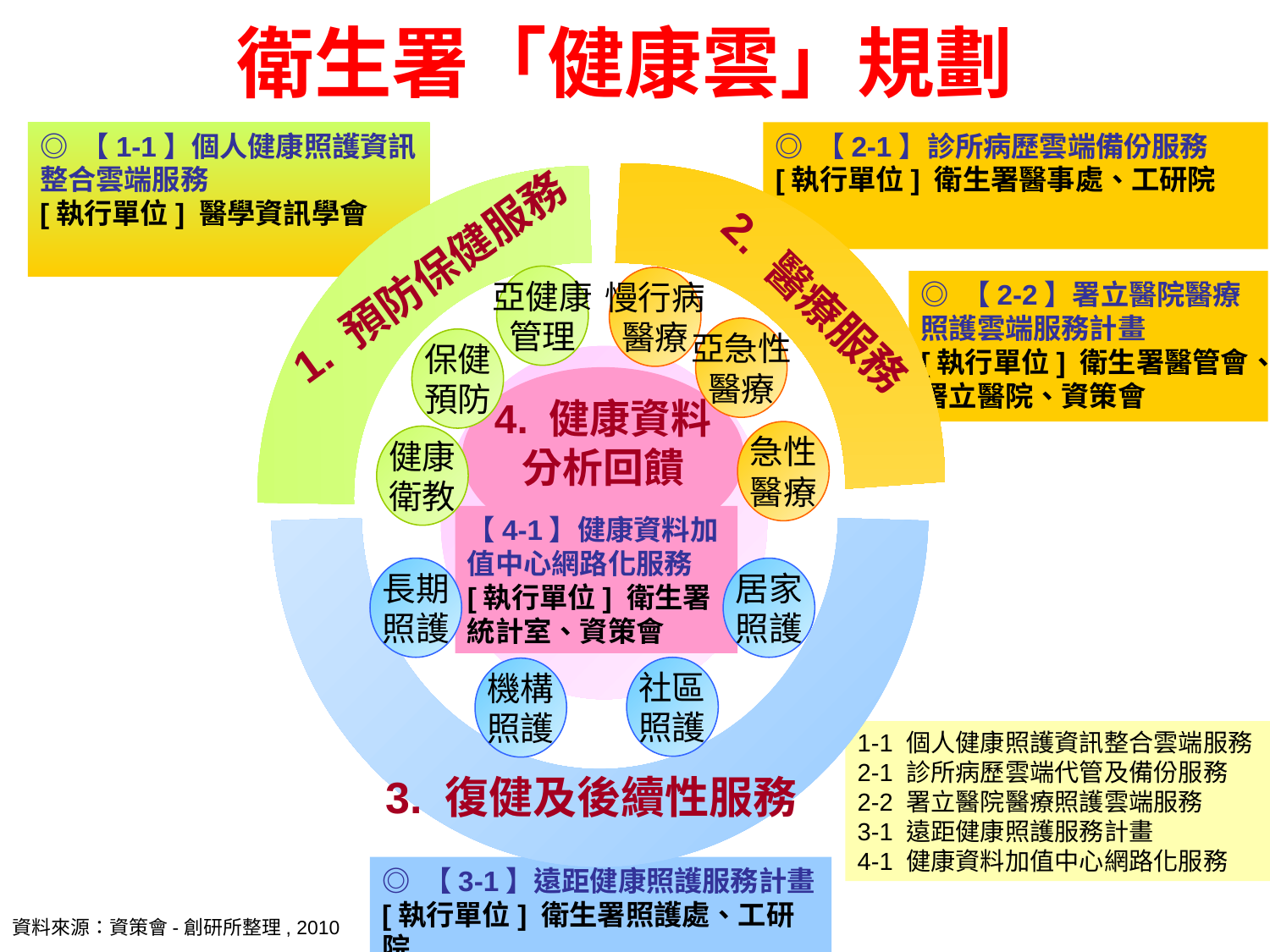

衛生署「健康雲」規劃
◎ 【1-1】個人健康照護資訊整合雲端服務
[執行單位] 醫學資訊學會
◎ 【2-1】診所病歷雲端備份服務
[執行單位] 衛生署醫事處、工研院

慢行病
醫療
2. 醫療服務
亞急性
醫療
急性
醫療

1. 預防保健服務
亞健康
管理
保健
預防
健康
衛教

長期
照護
居家
照護
社區
照護
機構
照護
3. 復健及後續性服務
◎ 【2-2】署立醫院醫療照護雲端服務計畫
[執行單位] 衛生署醫管會、署立醫院、資策會

4. 健康資料
分析回饋
【4-1】健康資料加值中心網路化服務
[執行單位] 衛生署統計室、資策會
1-1 個人健康照護資訊整合雲端服務
2-1 診所病歷雲端代管及備份服務
2-2 署立醫院醫療照護雲端服務
3-1 遠距健康照護服務計畫
4-1 健康資料加值中心網路化服務
◎ 【3-1】遠距健康照護服務計畫
[執行單位] 衛生署照護處、工研院
資料來源：資策會-創研所整理, 2010